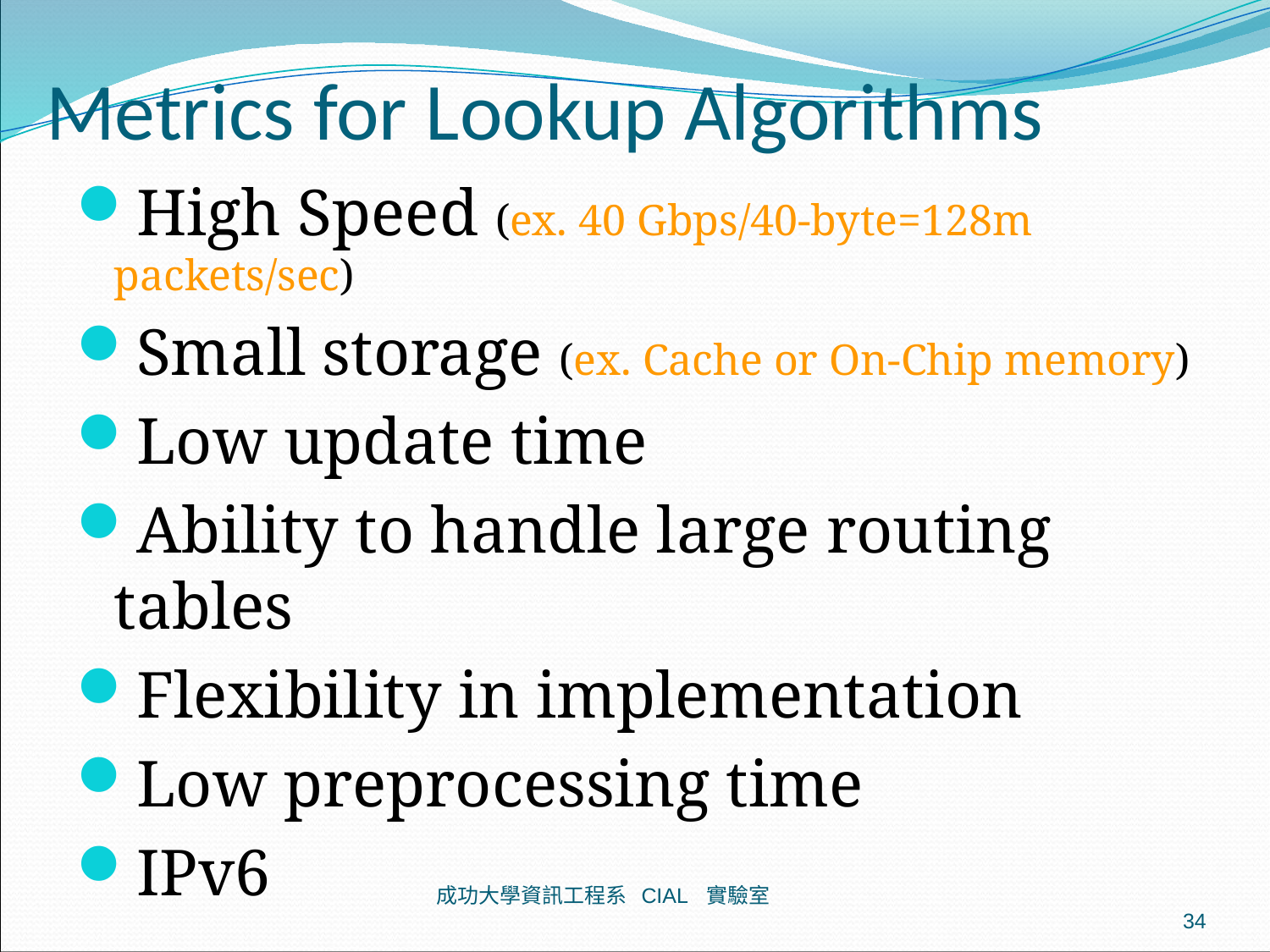

# Metrics for Lookup Algorithms
High Speed (ex. 40 Gbps/40-byte=128m packets/sec)
Small storage (ex. Cache or On-Chip memory)
Low update time
Ability to handle large routing tables
Flexibility in implementation
Low preprocessing time
IPv6
成功大學資訊工程系  CIAL 實驗室

34